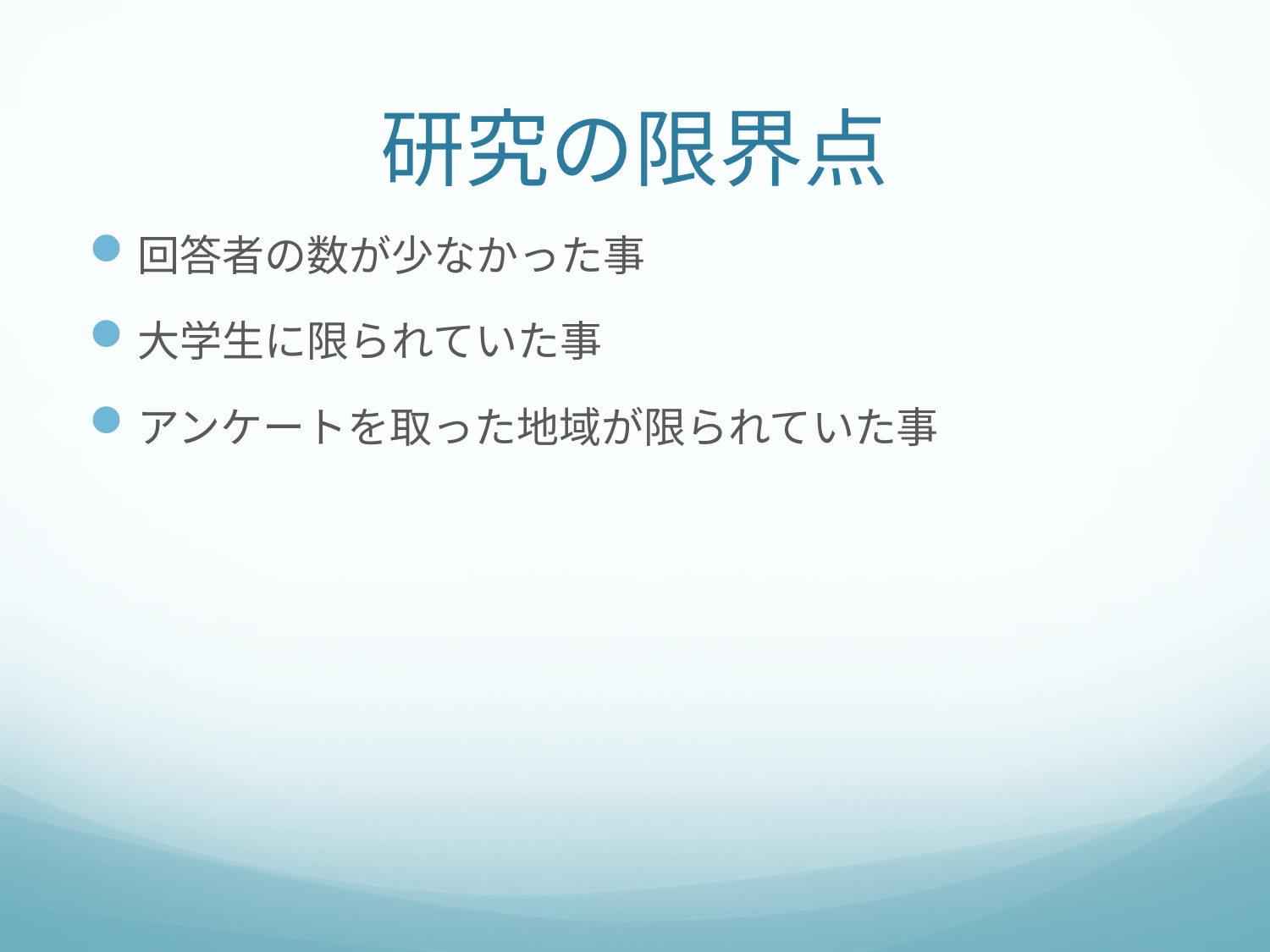

# 研究の限界点
回答者の数が少なかった事
大学生に限られていた事
アンケートを取った地域が限られていた事